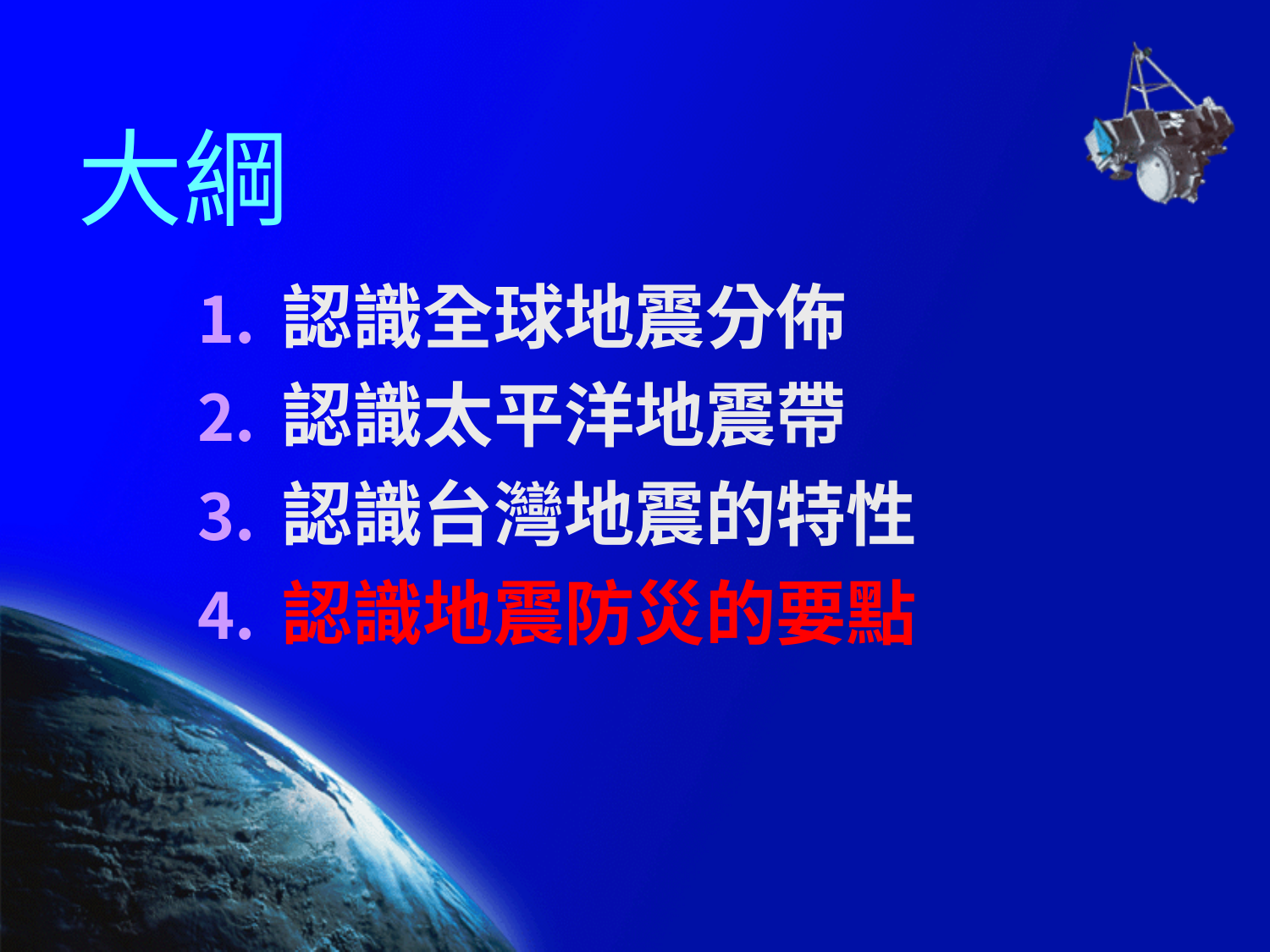

# 大綱
認識全球地震分佈
認識太平洋地震帶
認識台灣地震的特性
認識地震防災的要點